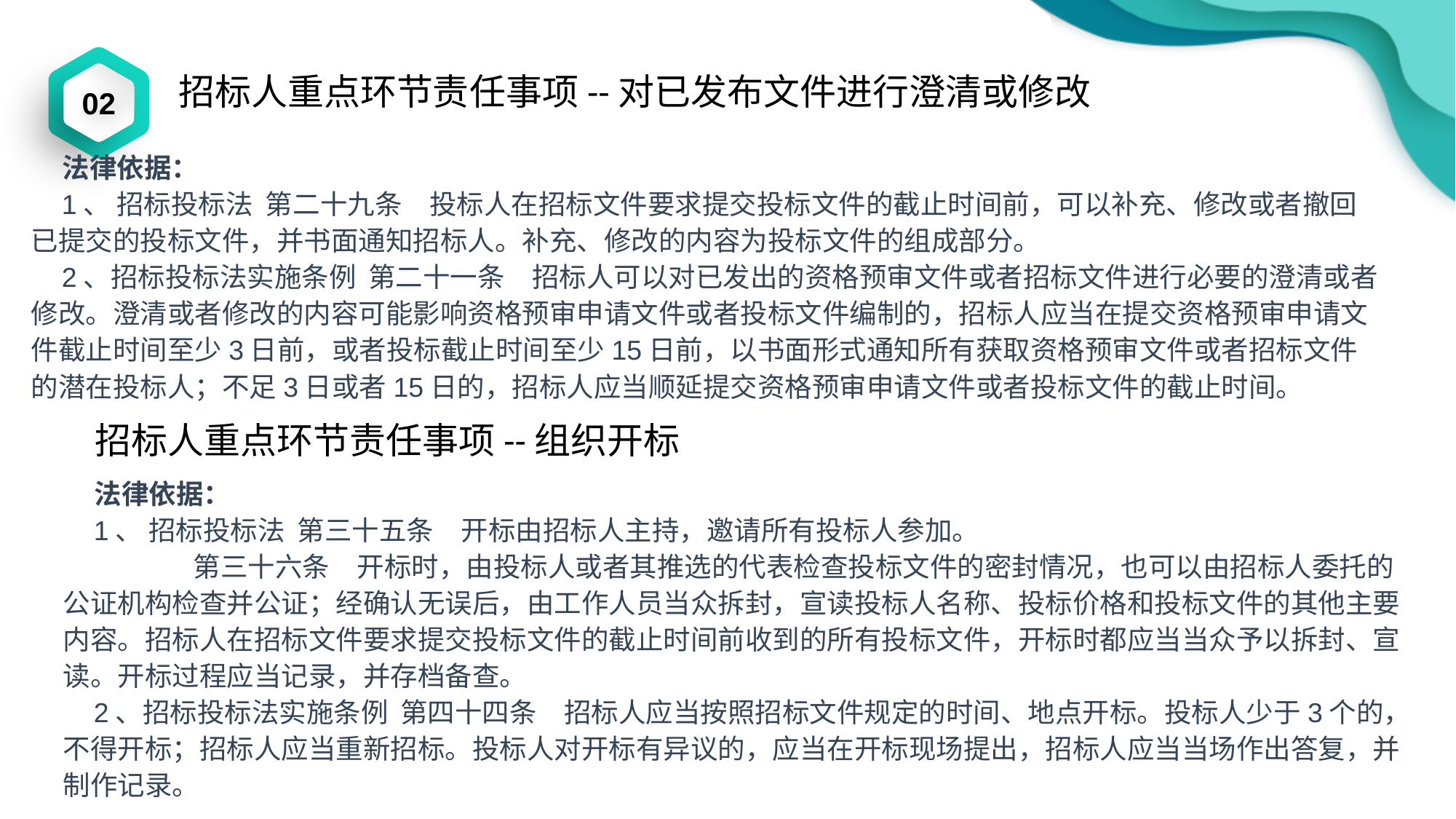

02
招标人重点环节责任事项--对已发布文件进行澄清或修改
    法律依据：
    1、 招标投标法  第二十九条　投标人在招标文件要求提交投标文件的截止时间前，可以补充、修改或者撤回已提交的投标文件，并书面通知招标人。补充、修改的内容为投标文件的组成部分。
    2、招标投标法实施条例  第二十一条　招标人可以对已发出的资格预审文件或者招标文件进行必要的澄清或者修改。澄清或者修改的内容可能影响资格预审申请文件或者投标文件编制的，招标人应当在提交资格预审申请文件截止时间至少3日前，或者投标截止时间至少15日前，以书面形式通知所有获取资格预审文件或者招标文件的潜在投标人；不足3日或者15日的，招标人应当顺延提交资格预审申请文件或者投标文件的截止时间。
招标人重点环节责任事项--组织开标
    法律依据：
    1、 招标投标法  第三十五条　开标由招标人主持，邀请所有投标人参加。
                    第三十六条　开标时，由投标人或者其推选的代表检查投标文件的密封情况，也可以由招标人委托的公证机构检查并公证；经确认无误后，由工作人员当众拆封，宣读投标人名称、投标价格和投标文件的其他主要内容。招标人在招标文件要求提交投标文件的截止时间前收到的所有投标文件，开标时都应当当众予以拆封、宣读。开标过程应当记录，并存档备查。
    2、招标投标法实施条例  第四十四条　招标人应当按照招标文件规定的时间、地点开标。投标人少于3个的，不得开标；招标人应当重新招标。投标人对开标有异议的，应当在开标现场提出，招标人应当当场作出答复，并制作记录。